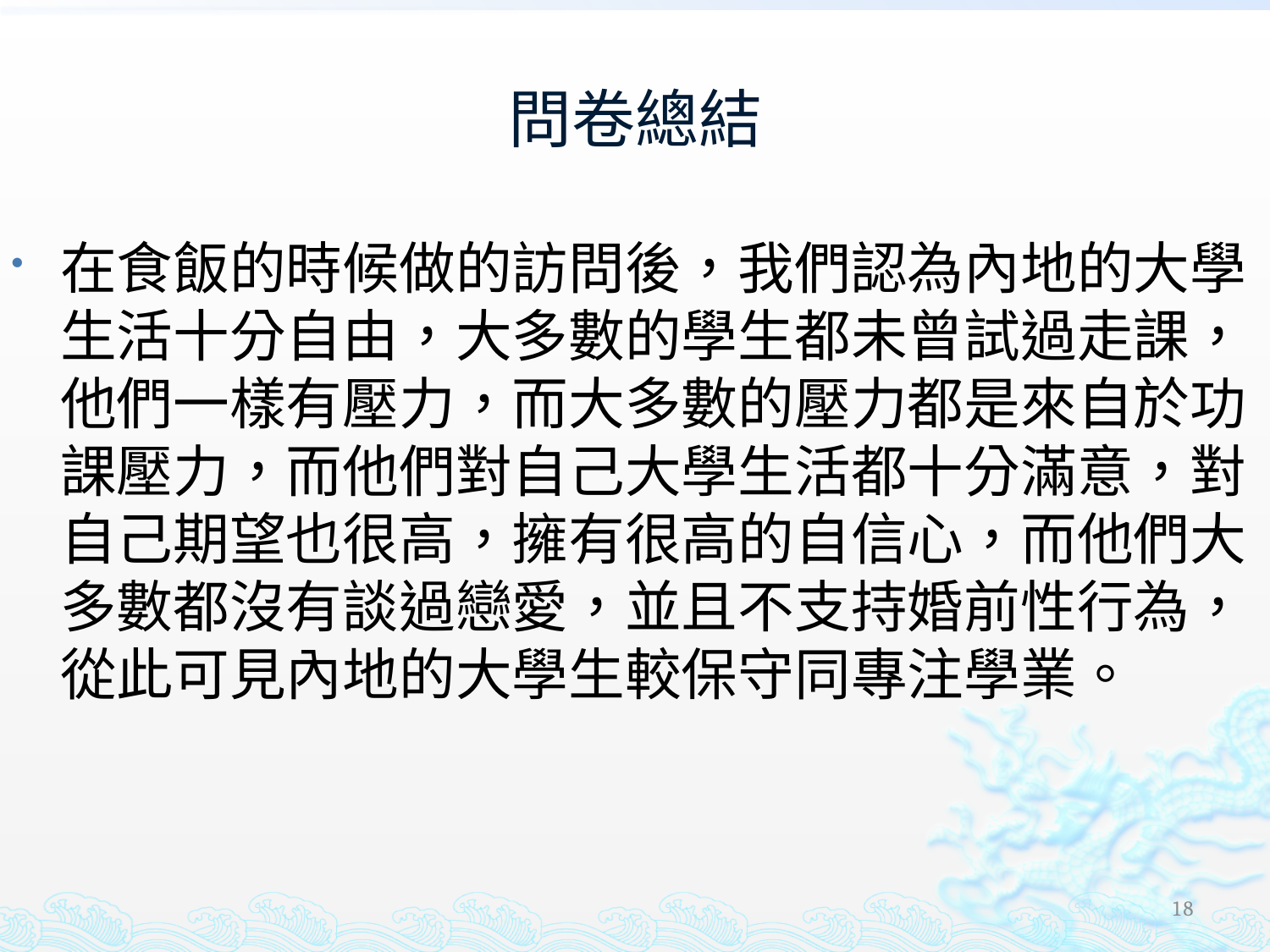

# 問卷總結
在食飯的時候做的訪問後，我們認為內地的大學生活十分自由，大多數的學生都未曾試過走課，他們一樣有壓力，而大多數的壓力都是來自於功課壓力，而他們對自己大學生活都十分滿意，對自己期望也很高，擁有很高的自信心，而他們大多數都沒有談過戀愛，並且不支持婚前性行為，從此可見內地的大學生較保守同專注學業。
18